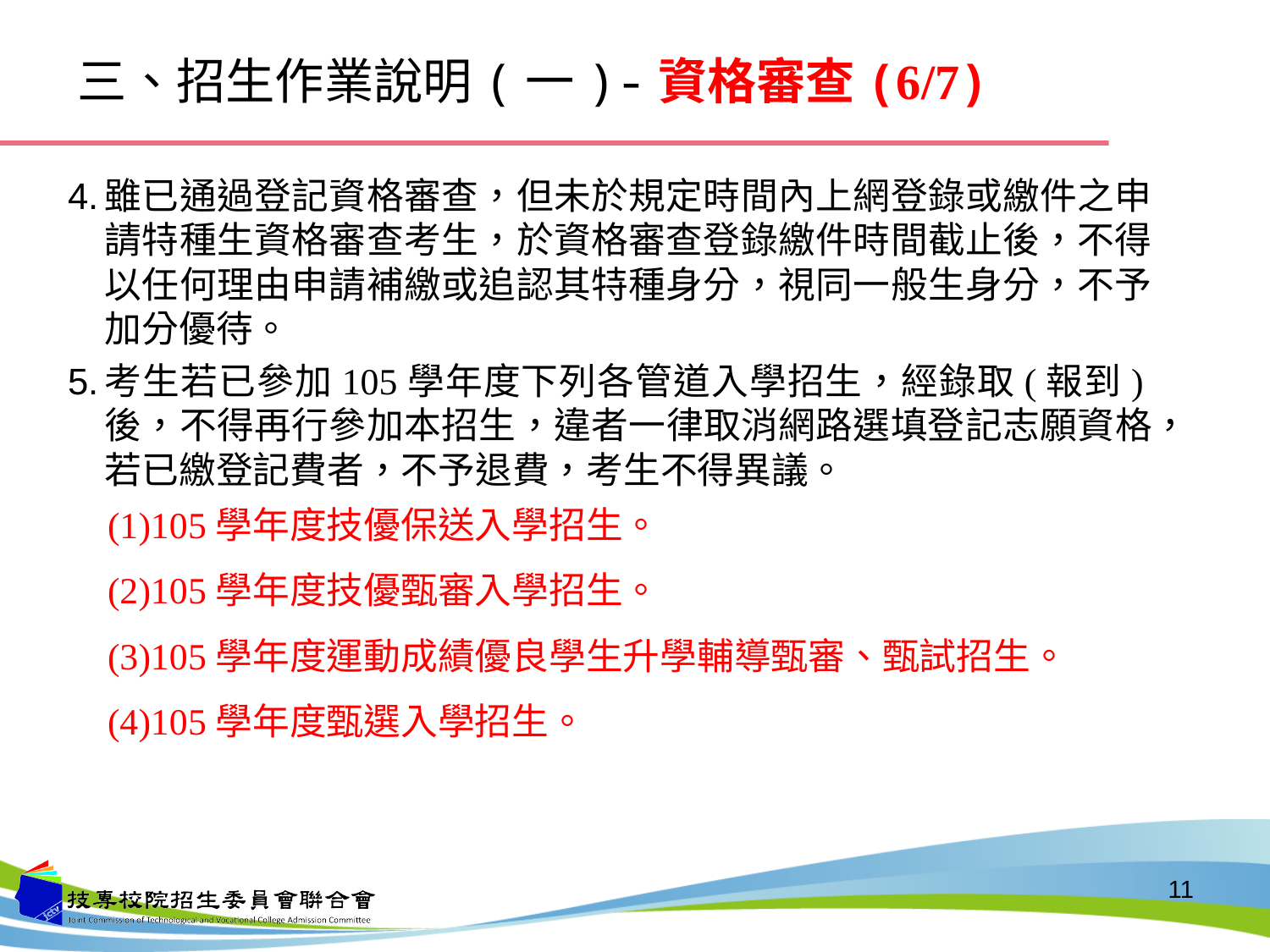

# 三、招生作業說明(一)-資格審查(6/7)
雖已通過登記資格審查，但未於規定時間內上網登錄或繳件之申請特種生資格審查考生，於資格審查登錄繳件時間截止後，不得以任何理由申請補繳或追認其特種身分，視同一般生身分，不予加分優待。
考生若已參加105學年度下列各管道入學招生，經錄取(報到)後，不得再行參加本招生，違者一律取消網路選填登記志願資格，若已繳登記費者，不予退費，考生不得異議。
(1)105學年度技優保送入學招生。
(2)105學年度技優甄審入學招生。
(3)105學年度運動成績優良學生升學輔導甄審、甄試招生。
(4)105學年度甄選入學招生。

11